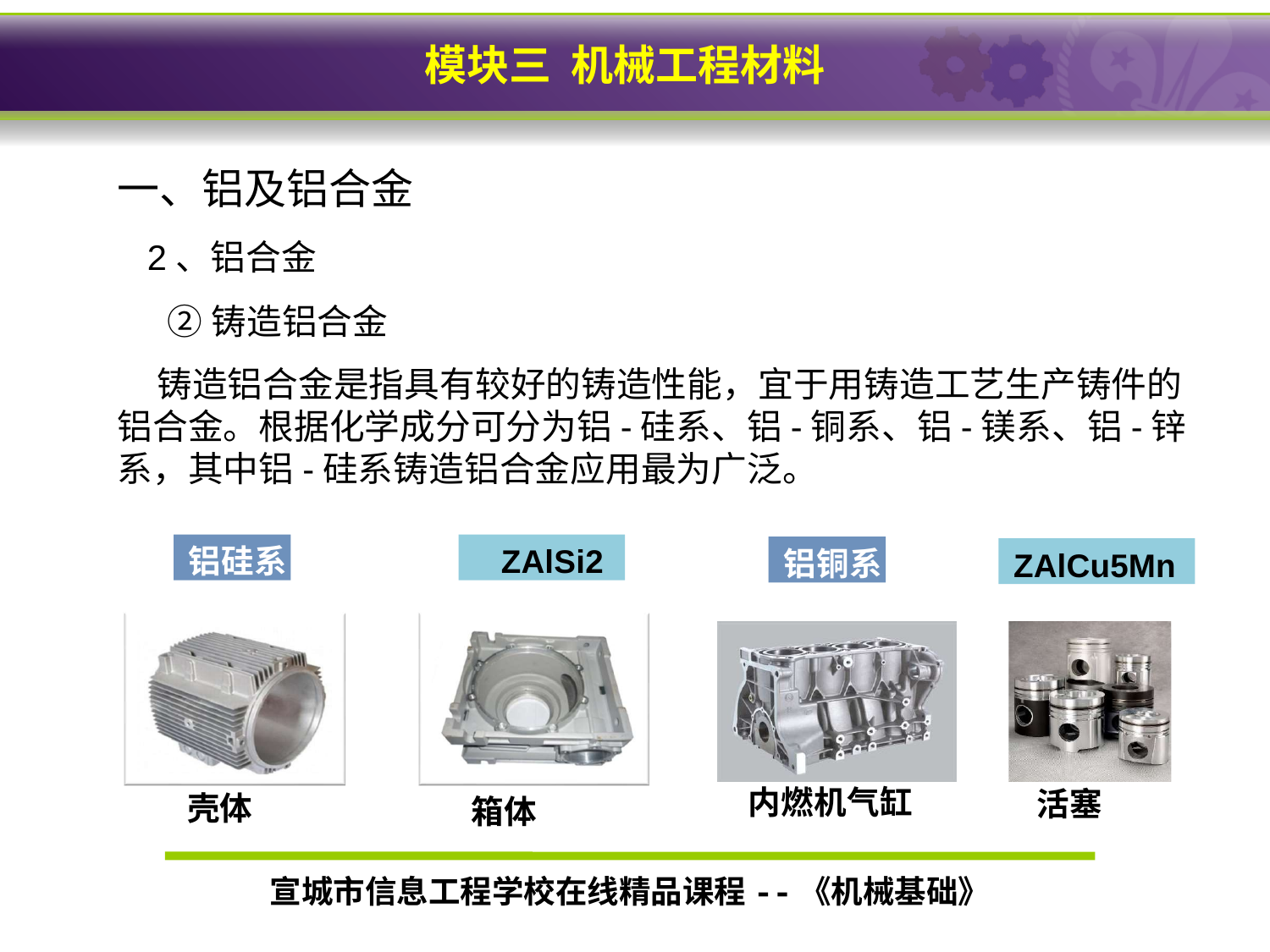

一、铝及铝合金
2、铝合金
②铸造铝合金
    铸造铝合金是指具有较好的铸造性能，宜于用铸造工艺生产铸件的铝合金。根据化学成分可分为铝-硅系、铝-铜系、铝-镁系、铝-锌系，其中铝-硅系铸造铝合金应用最为广泛。
铝硅系
ZAlSi2
铝铜系
ZAlCu5Mn

内燃机气缸
活塞
壳体
箱体